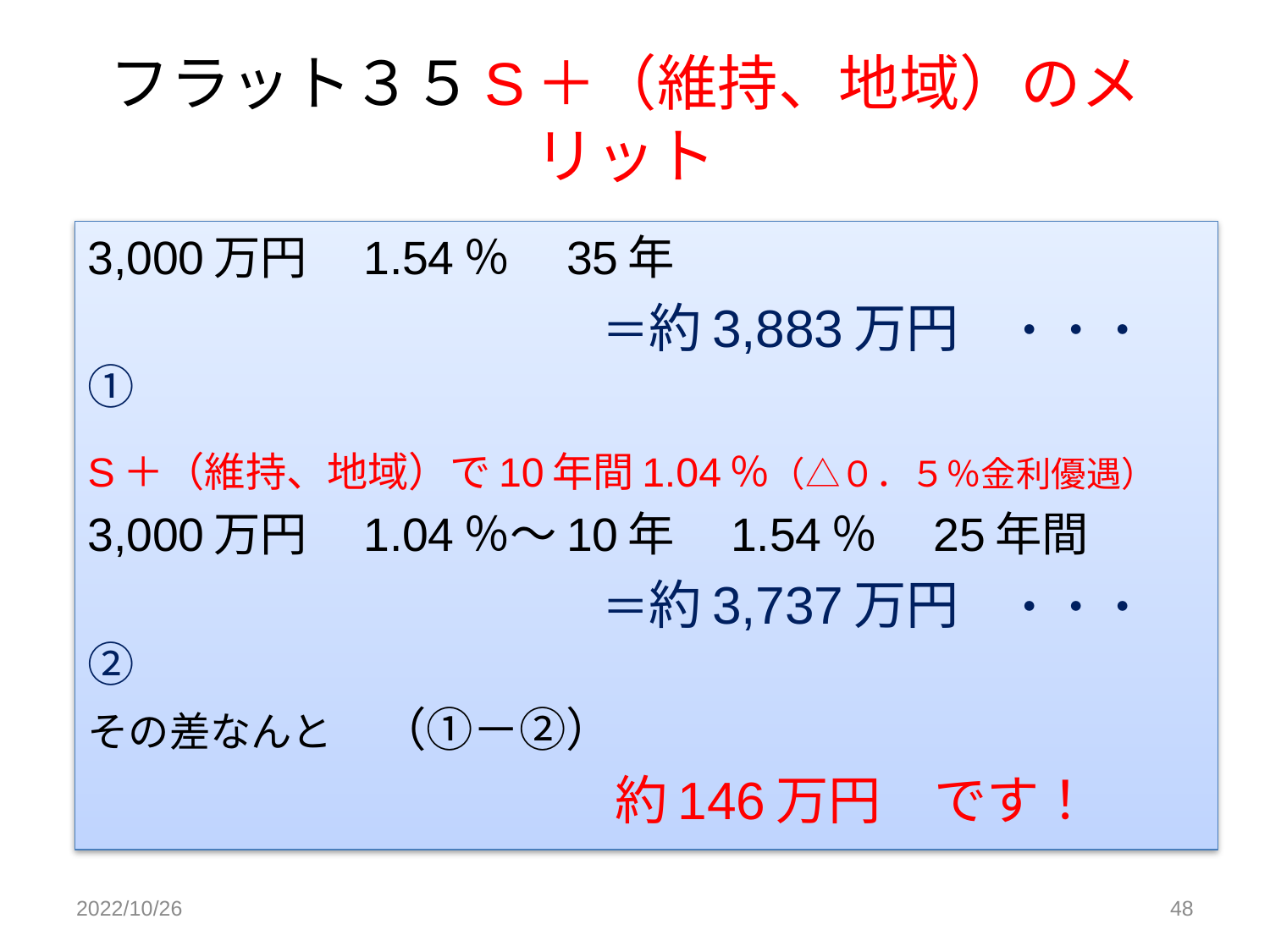

# フラット３５S＋（維持、地域）のメリット
3,000万円　1.54％　35年
　　　　　　　　　　　＝約3,883万円　・・・　①

S＋（維持、地域）で10年間1.04％（△０．５％金利優遇）
3,000万円　1.04％～10年　1.54％　25年間
　　　　　　　　　　　＝約3,737万円　・・・　②
その差なんと　（①－②）
　　　　　　　　　　約146万円　です！

2022/10/26
48